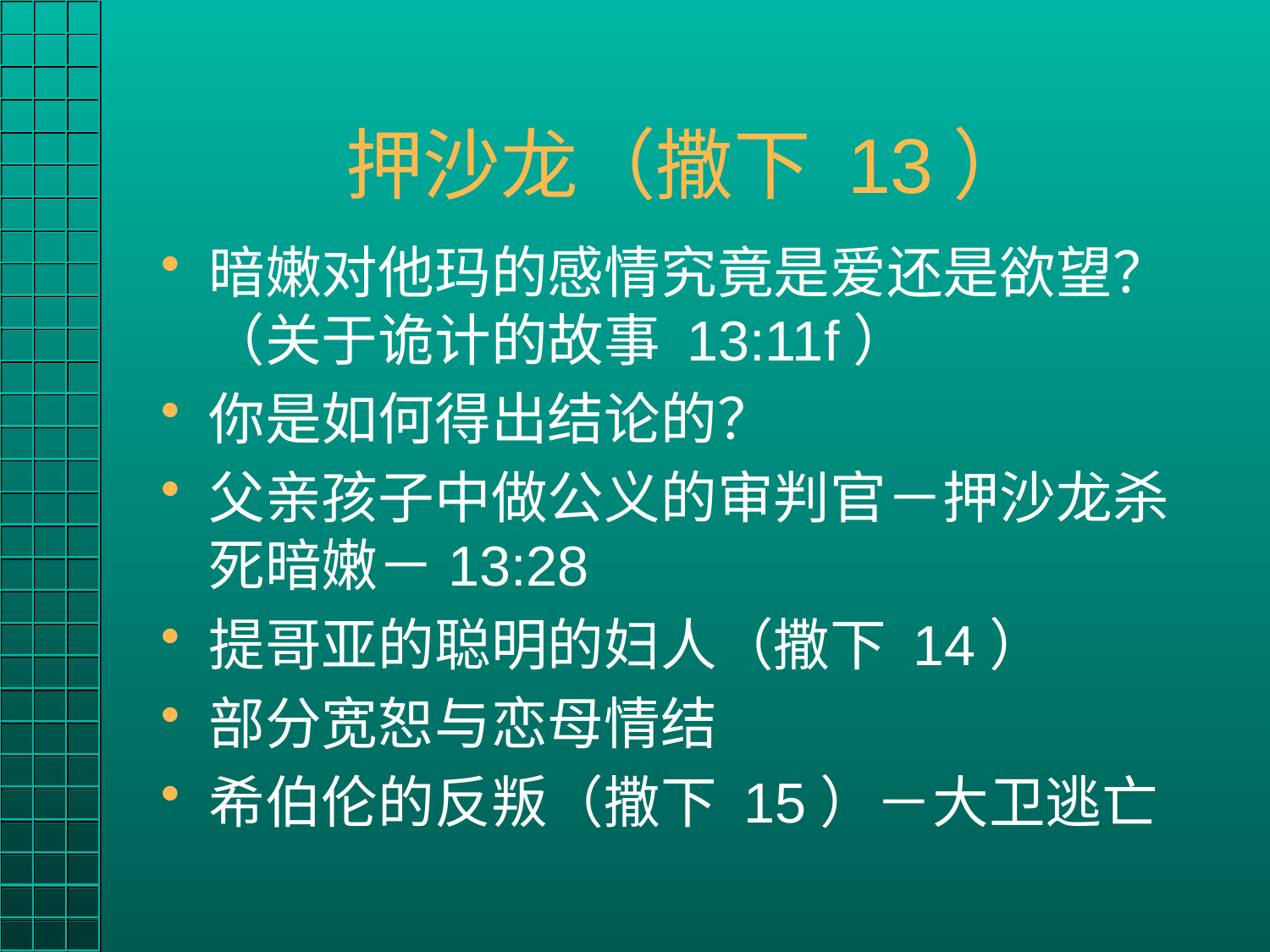

# 押沙龙（撒下 13）
暗嫩对他玛的感情究竟是爱还是欲望？（关于诡计的故事 13:11f）
你是如何得出结论的？
父亲孩子中做公义的审判官－押沙龙杀死暗嫩－13:28
提哥亚的聪明的妇人（撒下 14）
部分宽恕与恋母情结
希伯伦的反叛（撒下 15）－大卫逃亡